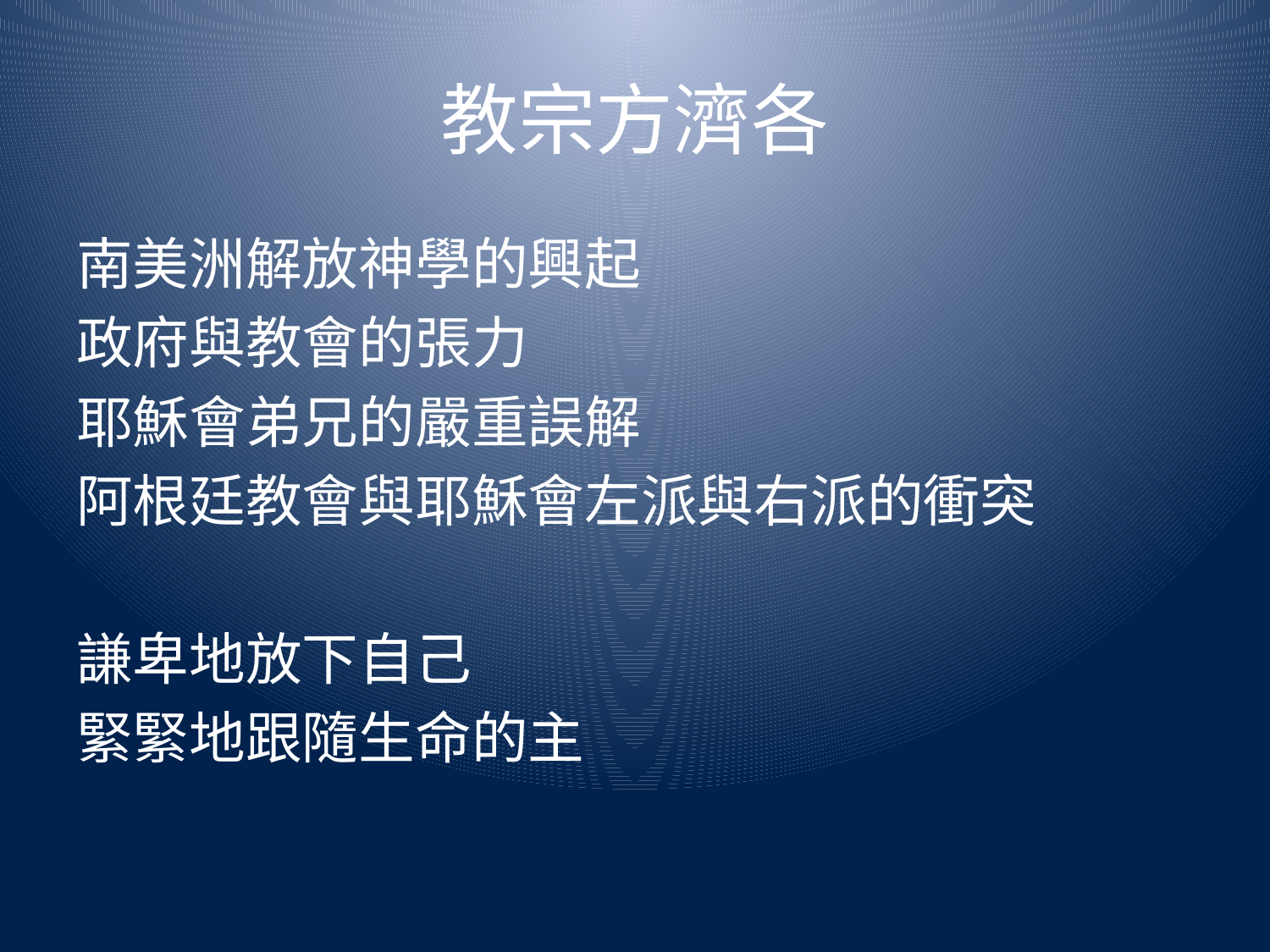

# 教宗方濟各
南美洲解放神學的興起
政府與教會的張力
耶穌會弟兄的嚴重誤解
阿根廷教會與耶穌會左派與右派的衝突

謙卑地放下自己
緊緊地跟隨生命的主